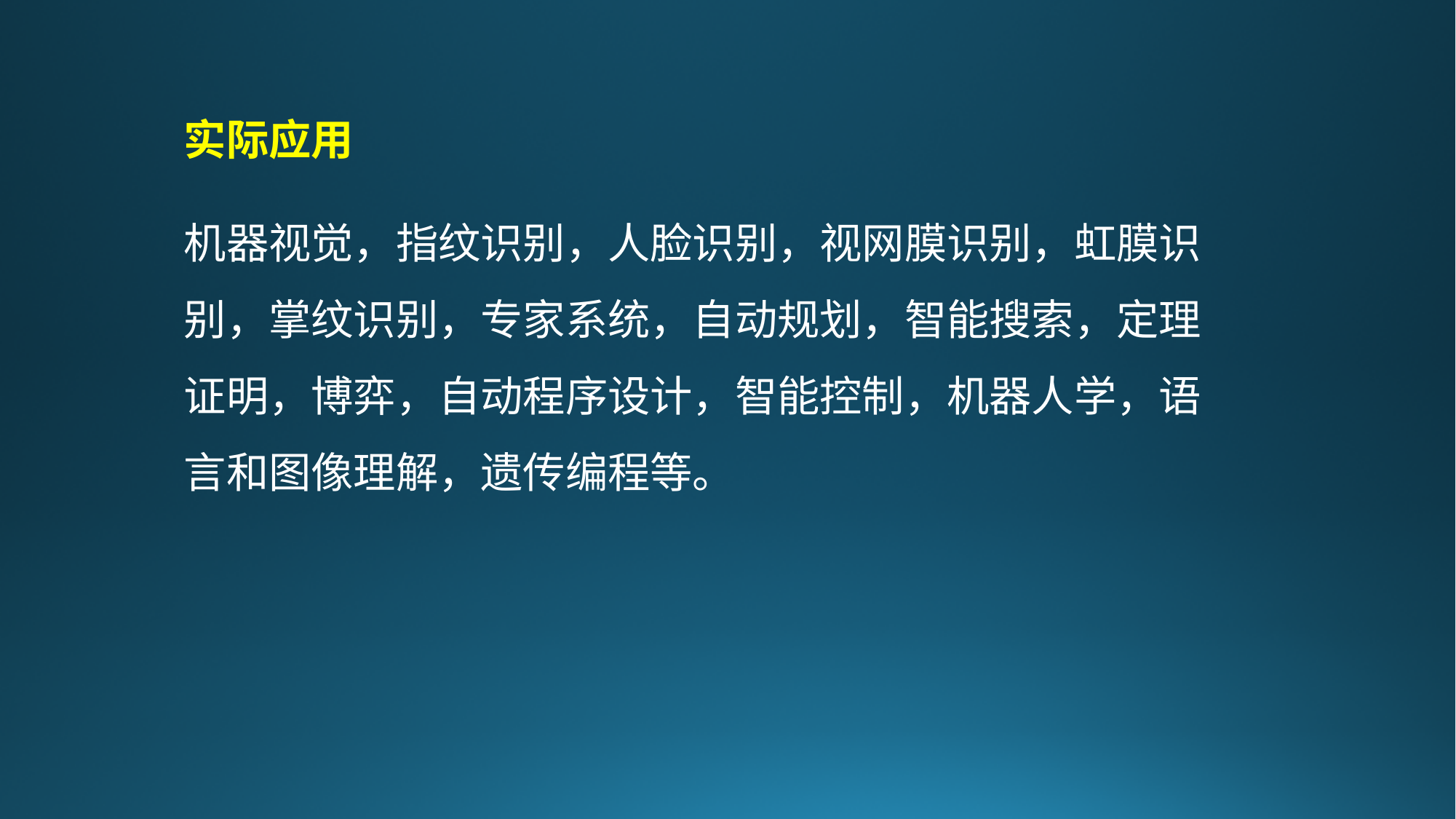

实际应用
机器视觉，指纹识别，人脸识别，视网膜识别，虹膜识别，掌纹识别，专家系统，自动规划，智能搜索，定理证明，博弈，自动程序设计，智能控制，机器人学，语言和图像理解，遗传编程等。